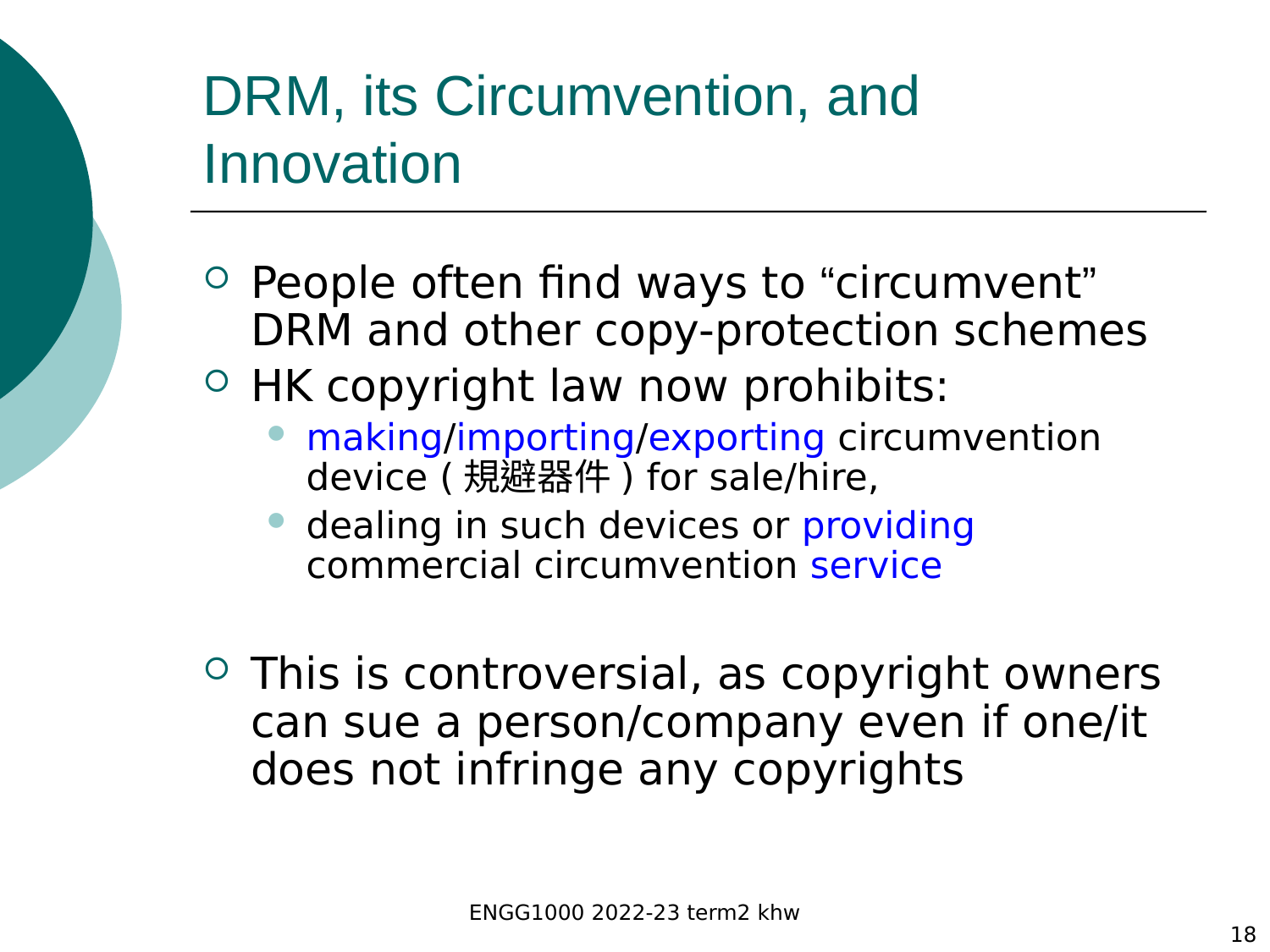

# DRM, its Circumvention, and Innovation
People often find ways to “circumvent” DRM and other copy-protection schemes
HK copyright law now prohibits:
making/importing/exporting circumvention device (規避器件) for sale/hire,
dealing in such devices or providing commercial circumvention service

This is controversial, as copyright owners can sue a person/company even if one/it does not infringe any copyrights
ENGG1000 2022-23 term2 khw
18